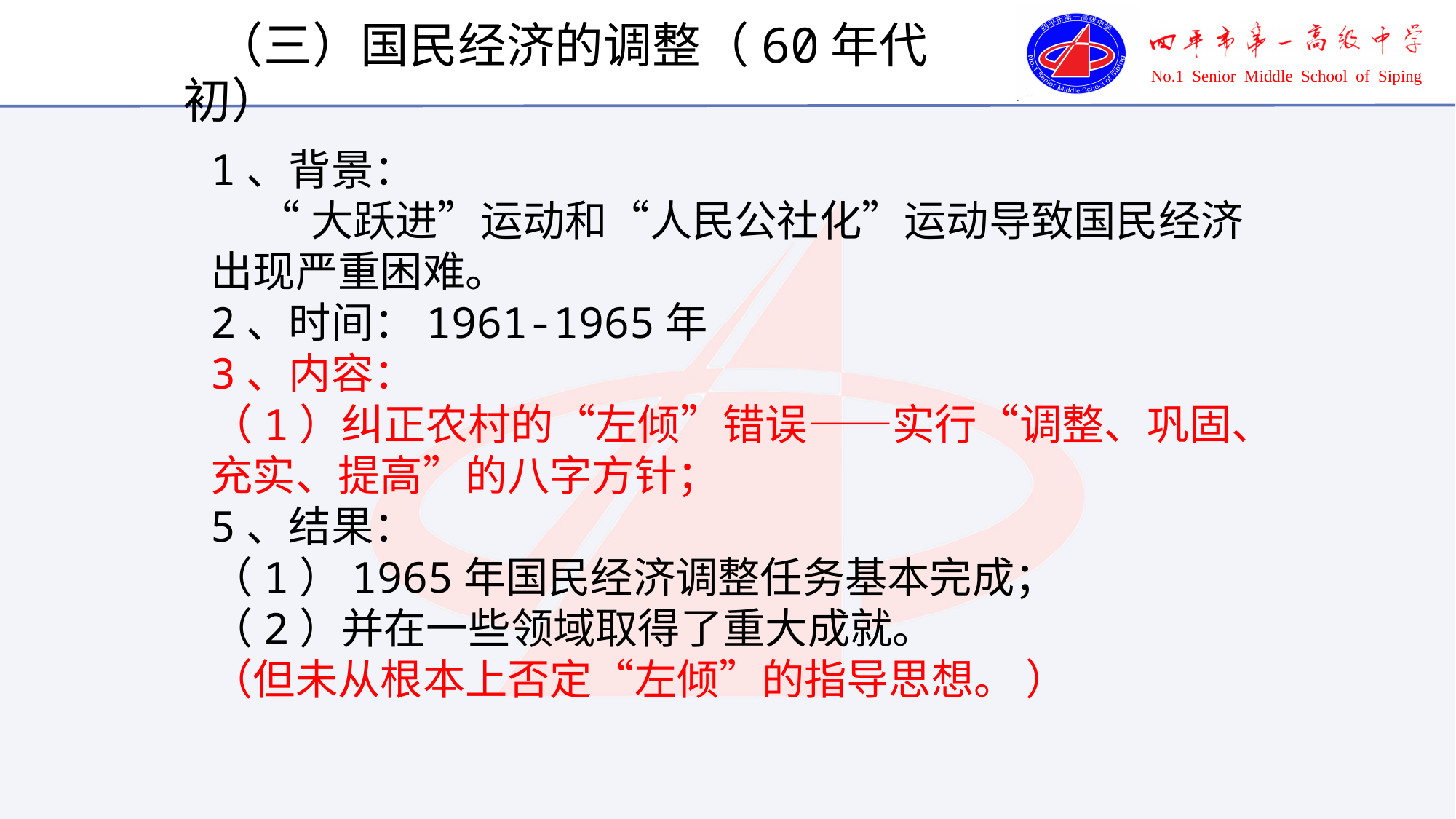

（三）国民经济的调整（60年代初）
1、背景：
     “大跃进”运动和“人民公社化”运动导致国民经济出现严重困难。
2、时间：1961-1965年
3、内容：
（1）纠正农村的“左倾”错误——实行“调整、巩固、充实、提高”的八字方针；
5、结果：
（1）1965年国民经济调整任务基本完成；
（2）并在一些领域取得了重大成就。
（但未从根本上否定“左倾”的指导思想。 ）